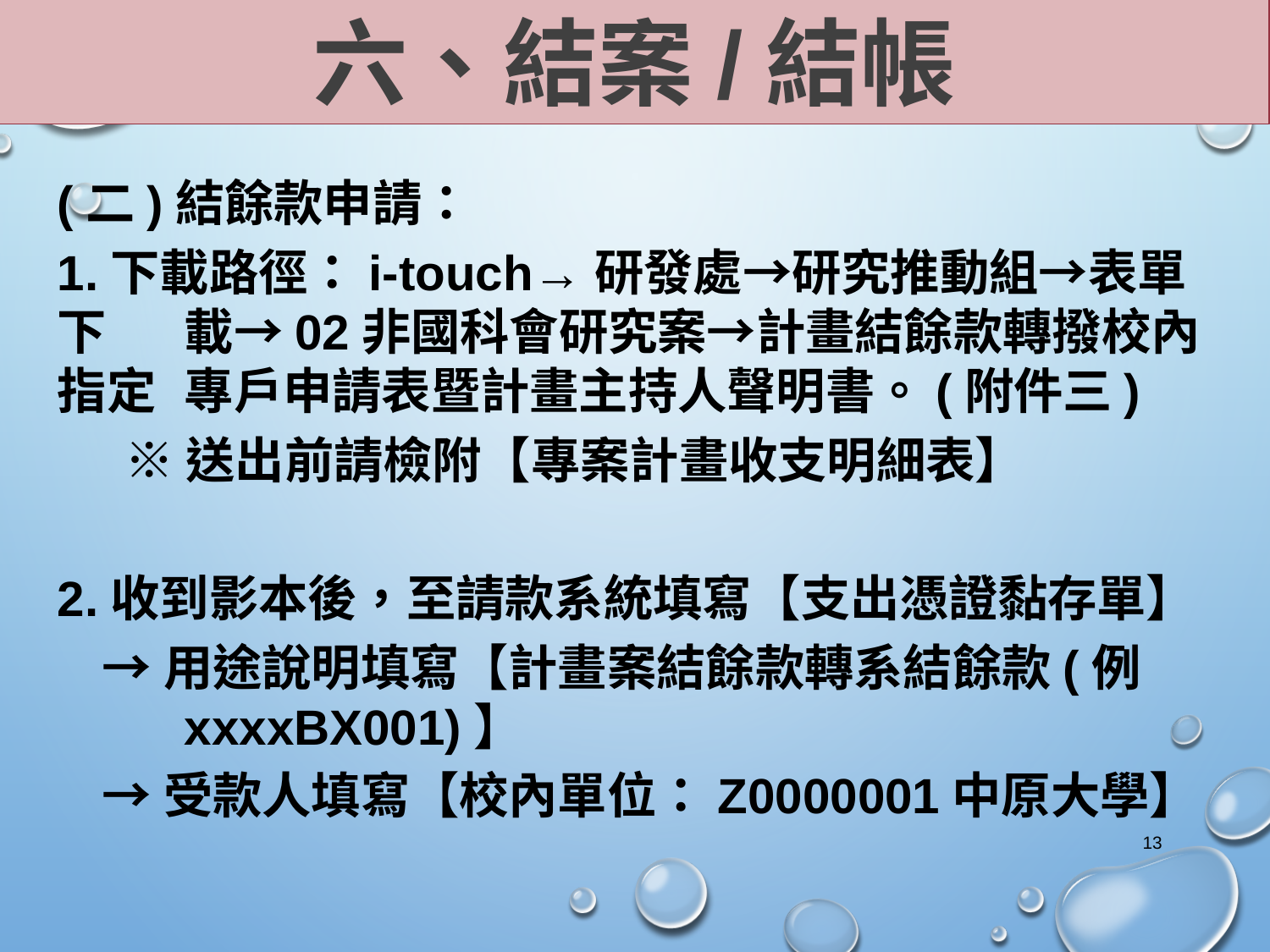

六、結案/結帳
(二)結餘款申請：
1.下載路徑：i-touch→研發處→研究推動組→表單下	載→02非國科會研究案→計畫結餘款轉撥校內指定	專戶申請表暨計畫主持人聲明書。(附件三)
      ※送出前請檢附【專案計畫收支明細表】

2.收到影本後，至請款系統填寫【支出憑證黏存單】
    →用途說明填寫【計畫案結餘款轉系結餘款(例		xxxxBX001)】
    →受款人填寫【校內單位：Z0000001中原大學】

13